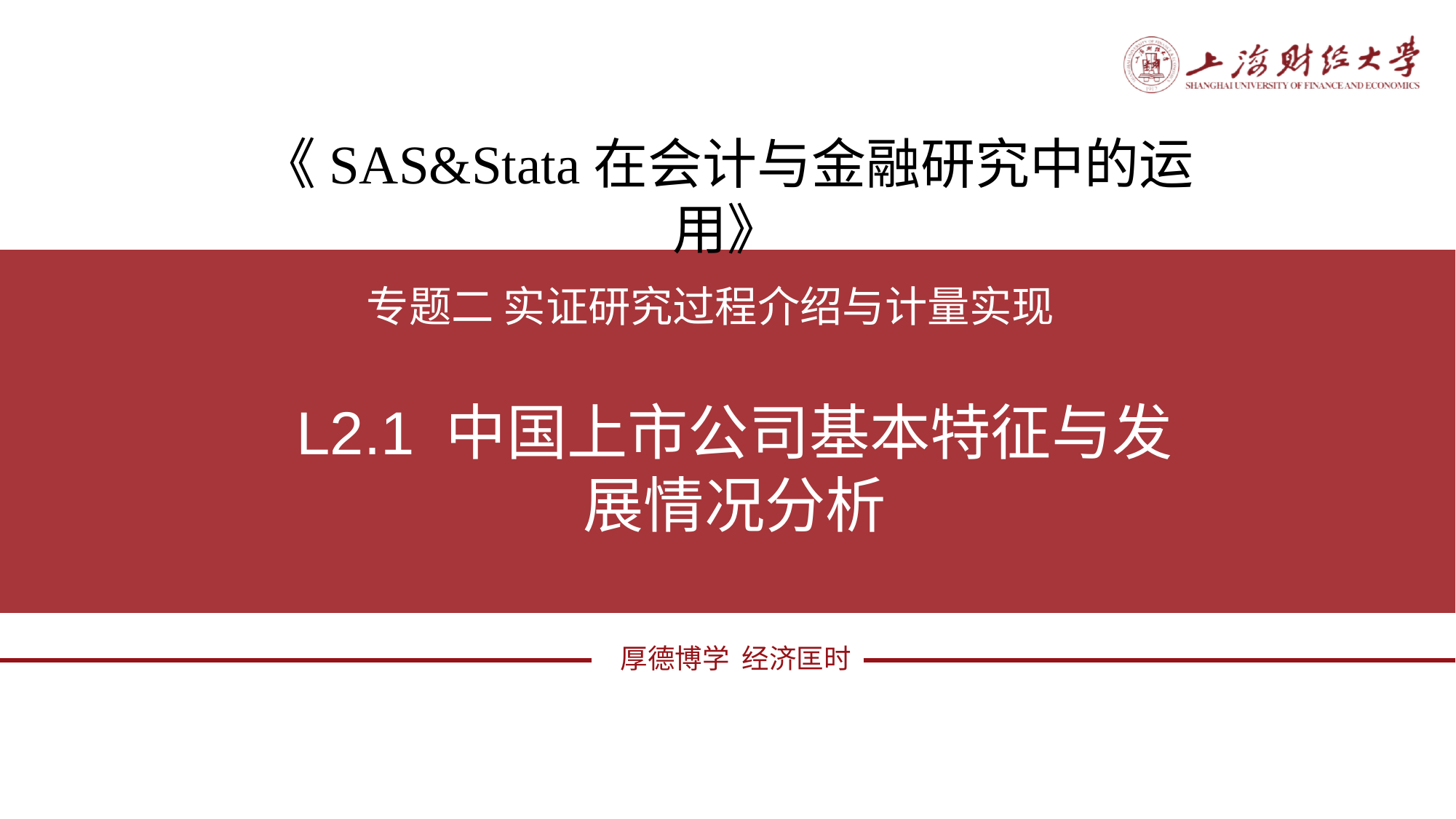

《SAS&Stata在会计与金融研究中的运用》
专题二 实证研究过程介绍与计量实现
L2.1 中国上市公司基本特征与发展情况分析